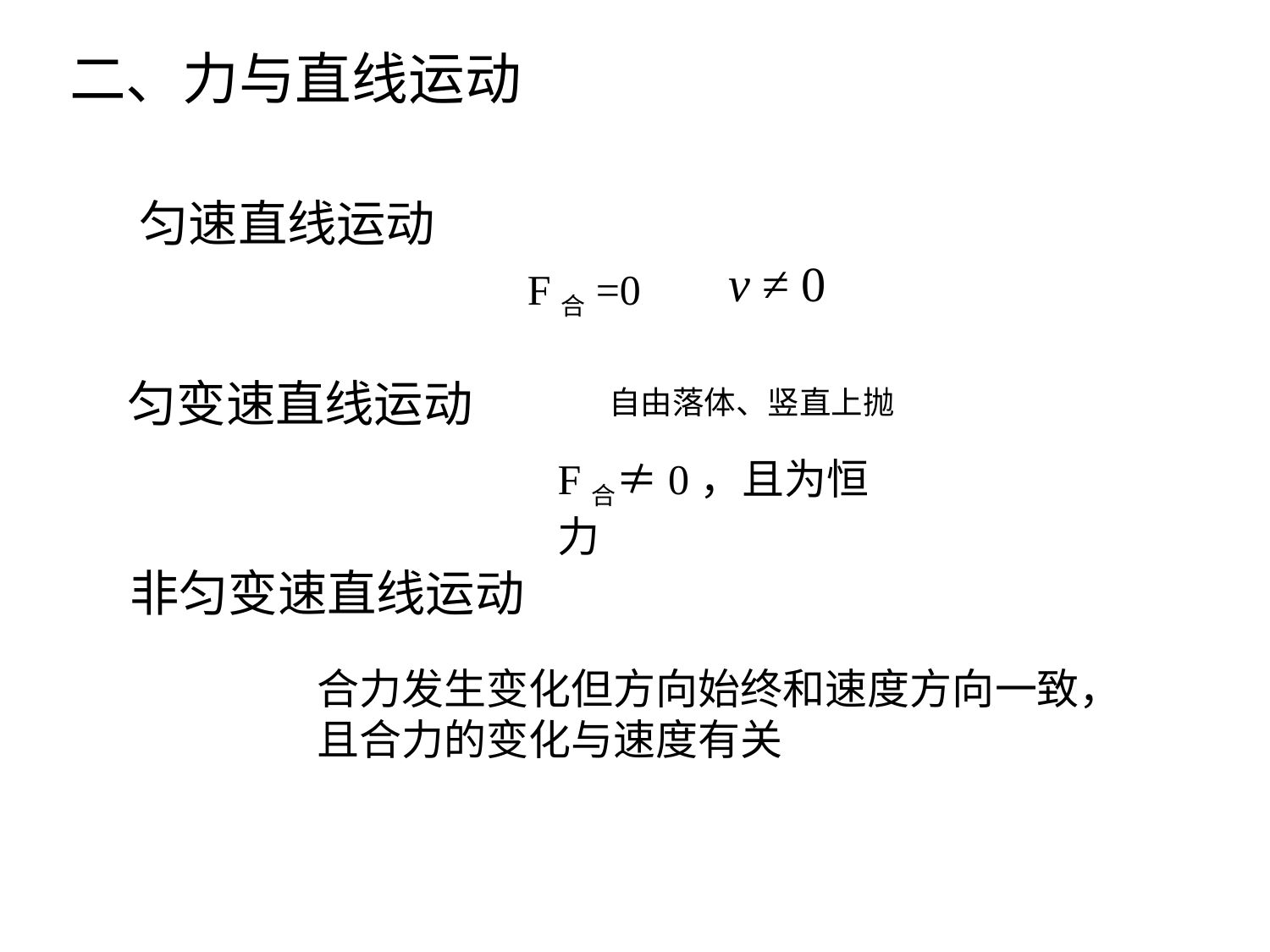

二、力与直线运动
匀速直线运动

v ≠ 0
F合=0
匀变速直线运动
自由落体、竖直上抛
F合≠0，且为恒力
非匀变速直线运动
合力发生变化但方向始终和速度方向一致，且合力的变化与速度有关